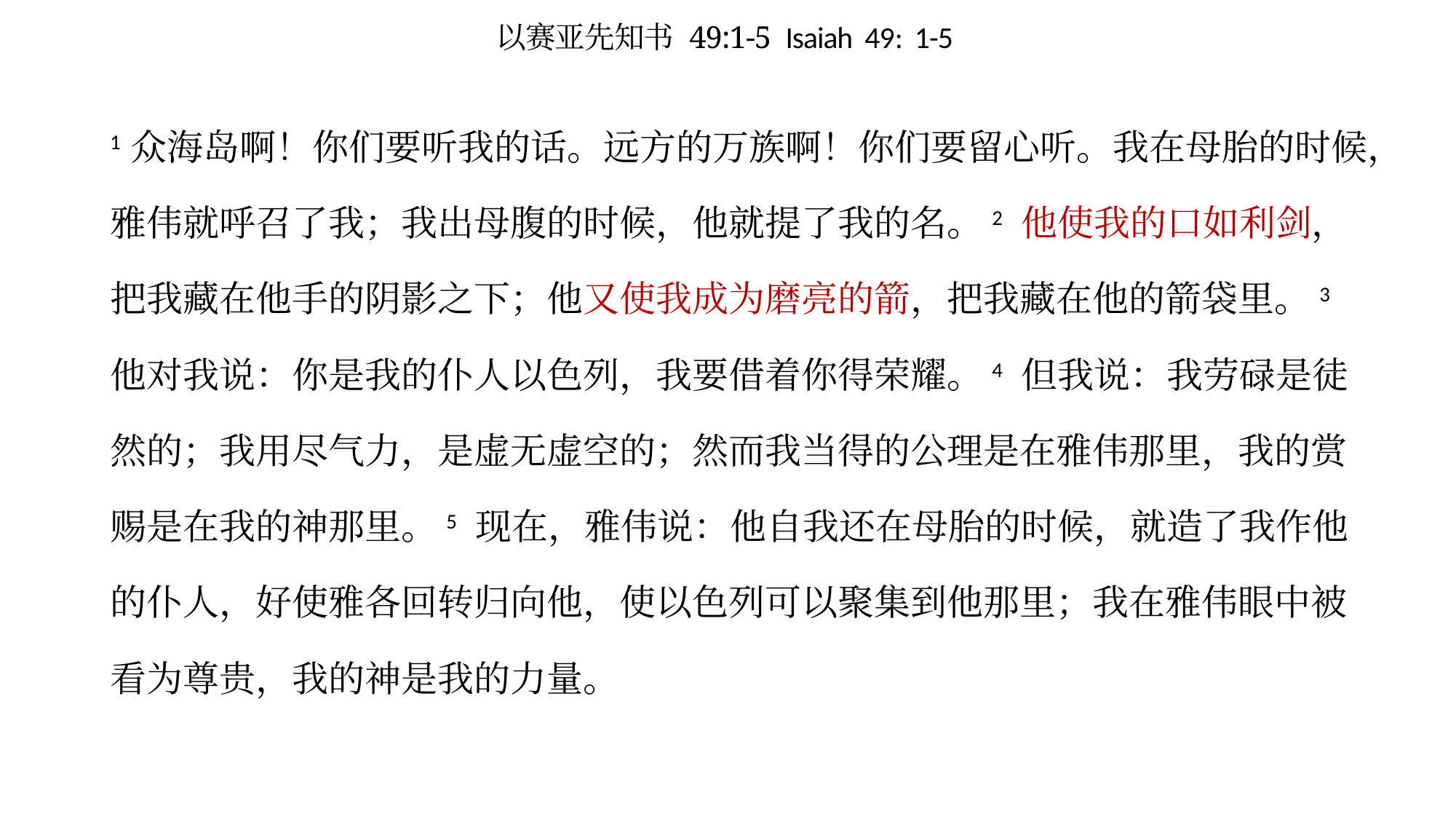

# 以赛亚先知书 49:1-5  Isaiah  49:  1-5
1 众海岛啊！你们要听我的话。远方的万族啊！你们要留心听。我在母胎的时候，雅伟就呼召了我；我出母腹的时候，他就提了我的名。2 他使我的口如利剑，把我藏在他手的阴影之下；他又使我成为磨亮的箭，把我藏在他的箭袋里。3 他对我说：你是我的仆人以色列，我要借着你得荣耀。4 但我说：我劳碌是徒然的；我用尽气力，是虚无虚空的；然而我当得的公理是在雅伟那里，我的赏赐是在我的神那里。5 现在，雅伟说：他自我还在母胎的时候，就造了我作他的仆人，好使雅各回转归向他，使以色列可以聚集到他那里；我在雅伟眼中被看为尊贵，我的神是我的力量。